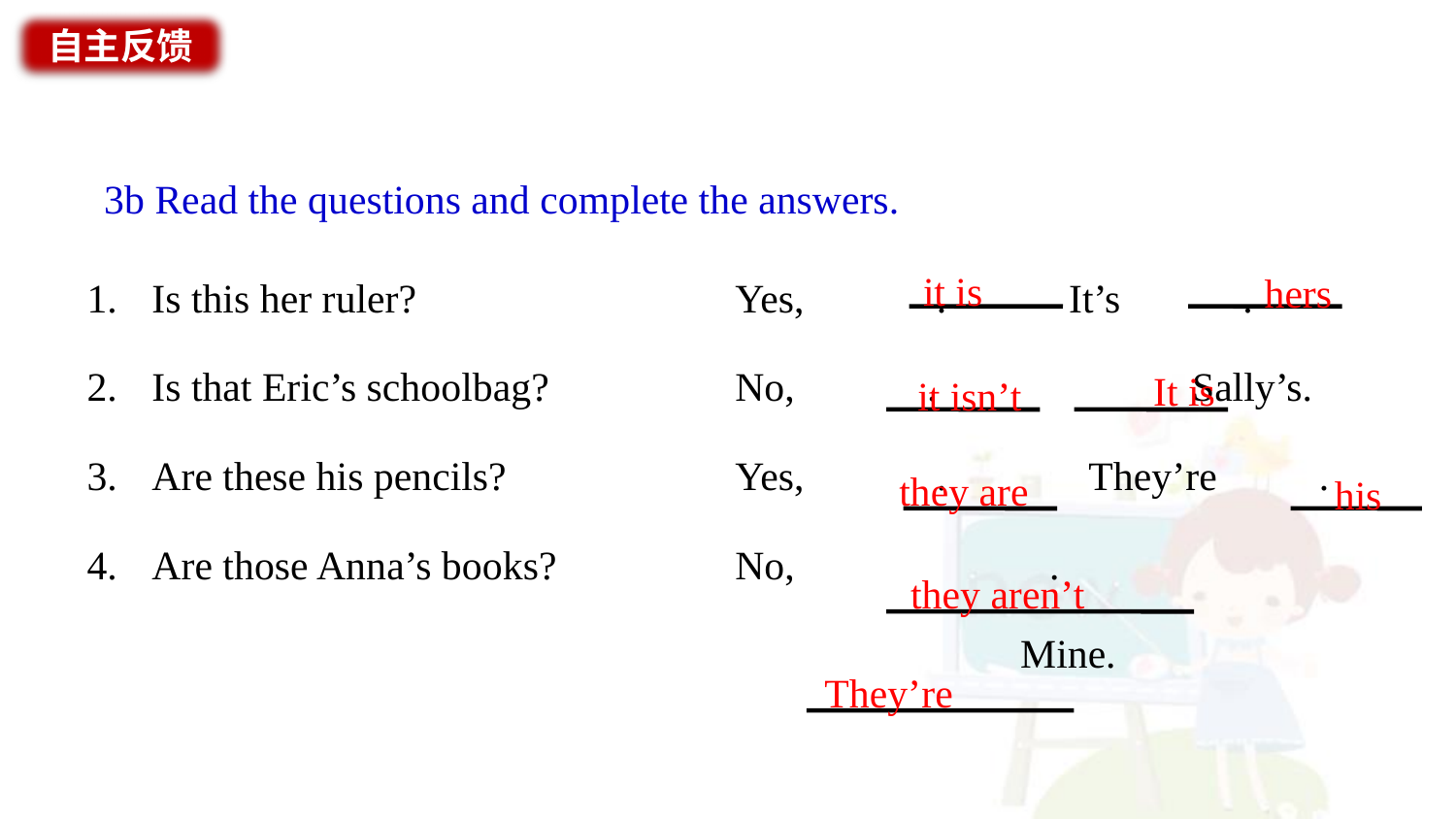

自主反馈
3b Read the questions and complete the answers.
Is this her ruler?
Is that Eric’s schoolbag?
Are these his pencils?
Are those Anna’s books?
Yes,             .            It’s            .
No,             .                         Sally’s.
Yes,             .              They’re          .
No,                         .
                            Mine.

it is
hers
It is
it isn’t
they are
his
they aren’t
They’re